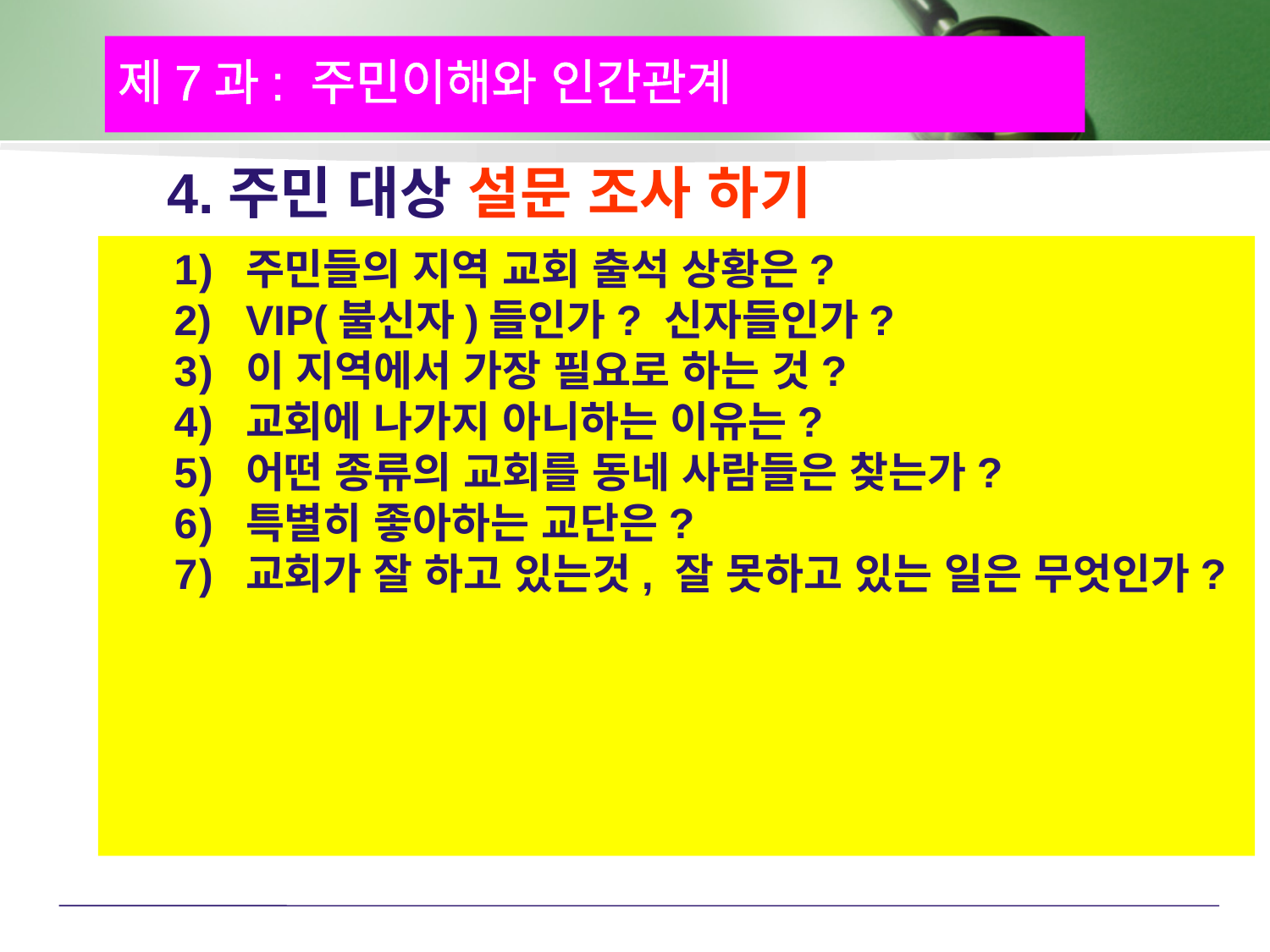

제7과: 주민이해와 인간관계
4.주민 대상 설문 조사 하기
주민들의 지역 교회 출석 상황은?
VIP(불신자)들인가? 신자들인가?
이 지역에서 가장 필요로 하는 것?
교회에 나가지 아니하는 이유는?
어떤 종류의 교회를 동네 사람들은 찾는가?
특별히 좋아하는 교단은?
교회가 잘 하고 있는것, 잘 못하고 있는 일은 무엇인가?